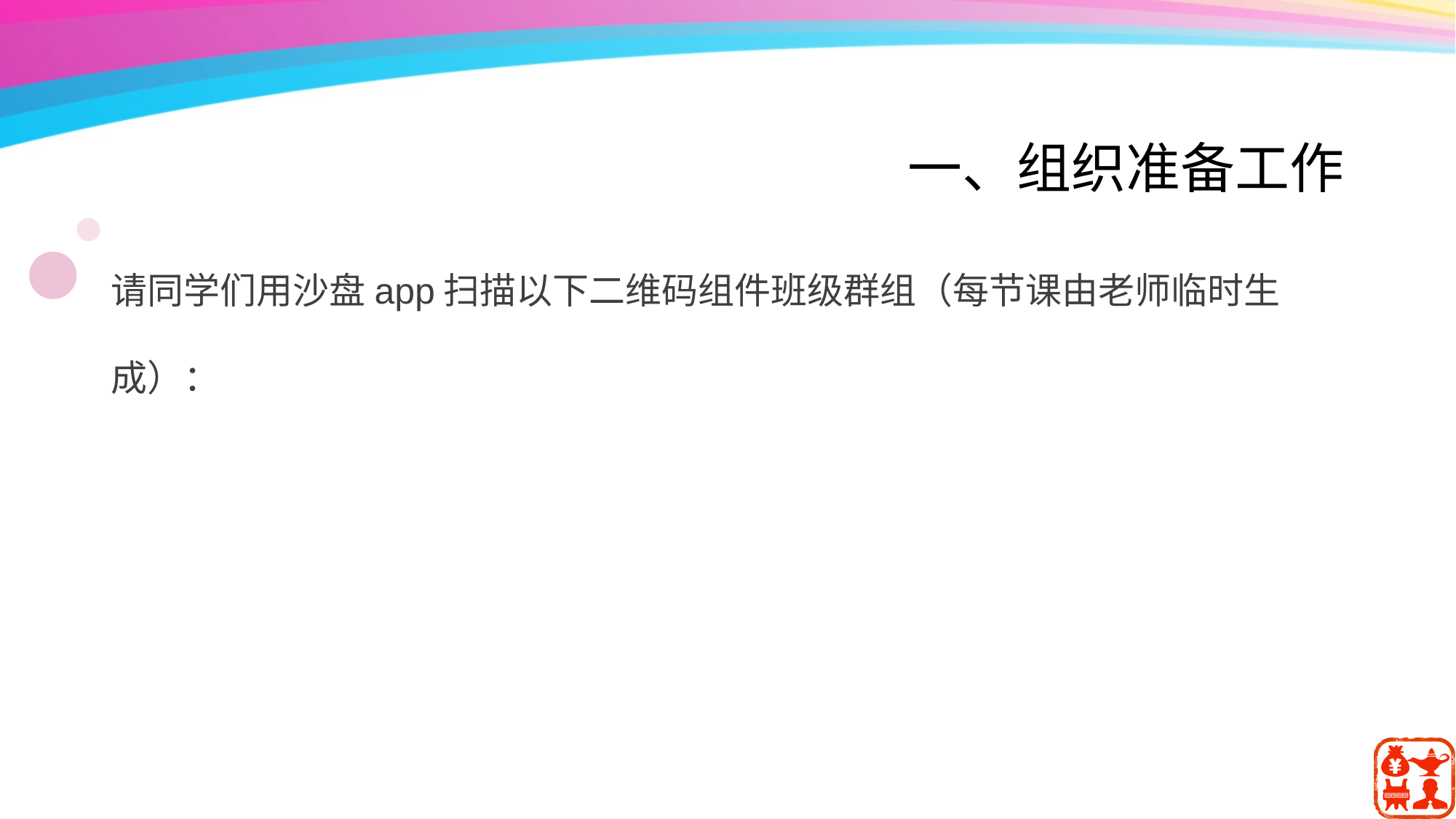

# 一、组织准备工作

请同学们用沙盘app扫描以下二维码组件班级群组（每节课由老师临时生成）：